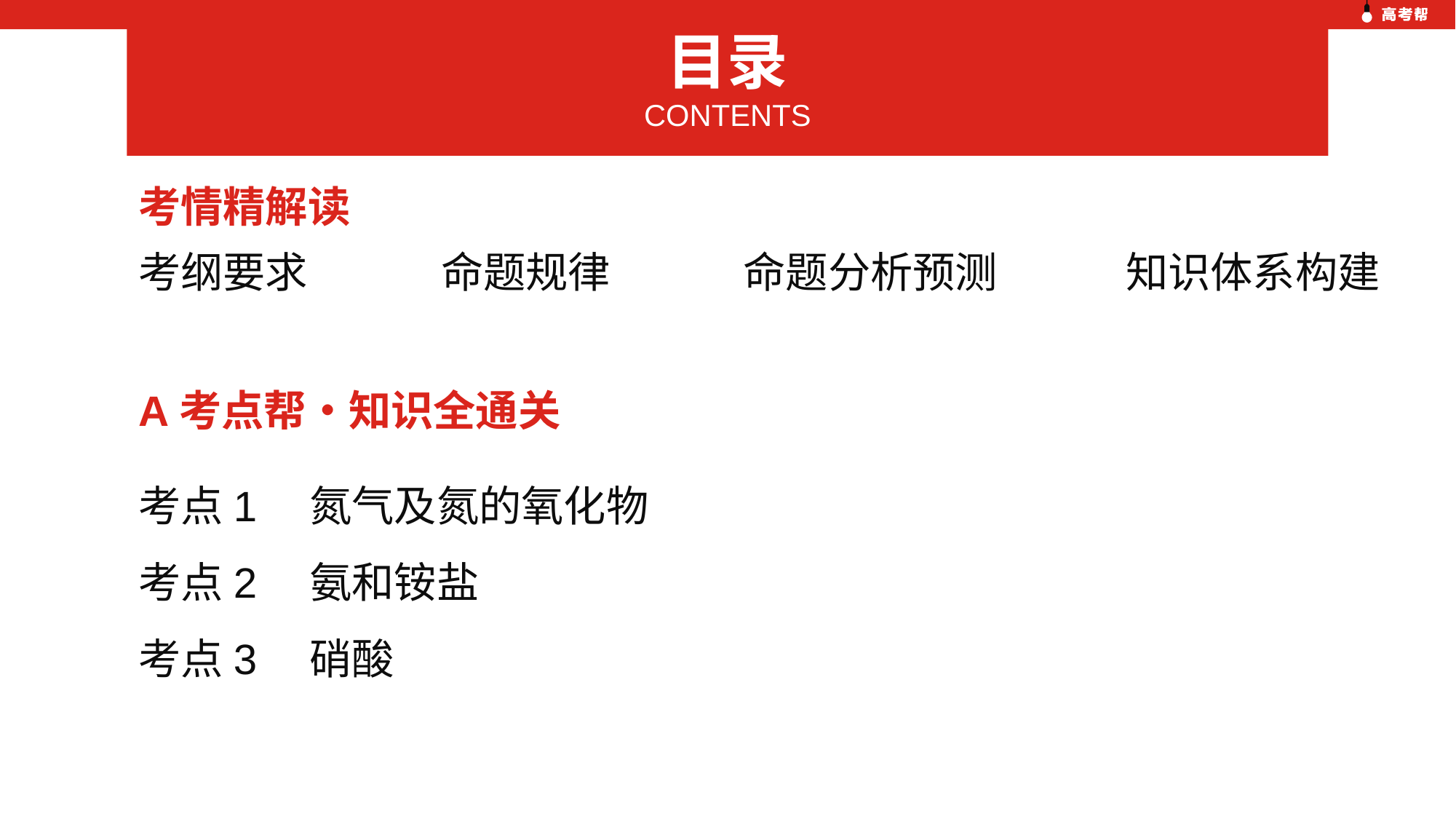

目录
CONTENTS
考情精解读
考纲要求
命题规律
命题分析预测
知识体系构建
A考点帮•知识全通关
考点1　氮气及氮的氧化物
考点2　氨和铵盐
考点3　硝酸